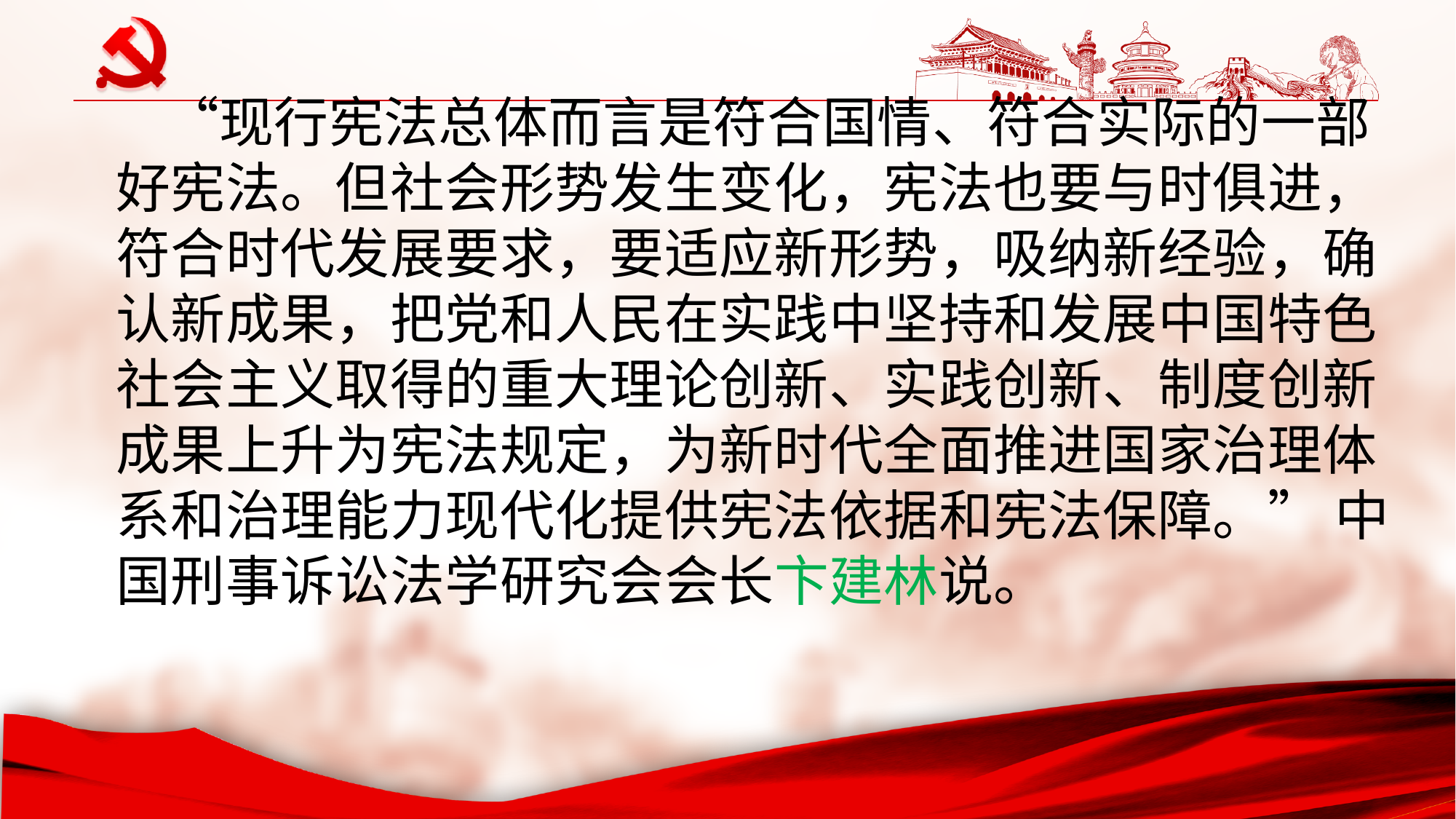

“现行宪法总体而言是符合国情、符合实际的一部好宪法。但社会形势发生变化，宪法也要与时俱进，符合时代发展要求，要适应新形势，吸纳新经验，确认新成果，把党和人民在实践中坚持和发展中国特色社会主义取得的重大理论创新、实践创新、制度创新成果上升为宪法规定，为新时代全面推进国家治理体系和治理能力现代化提供宪法依据和宪法保障。” 中国刑事诉讼法学研究会会长卞建林说。